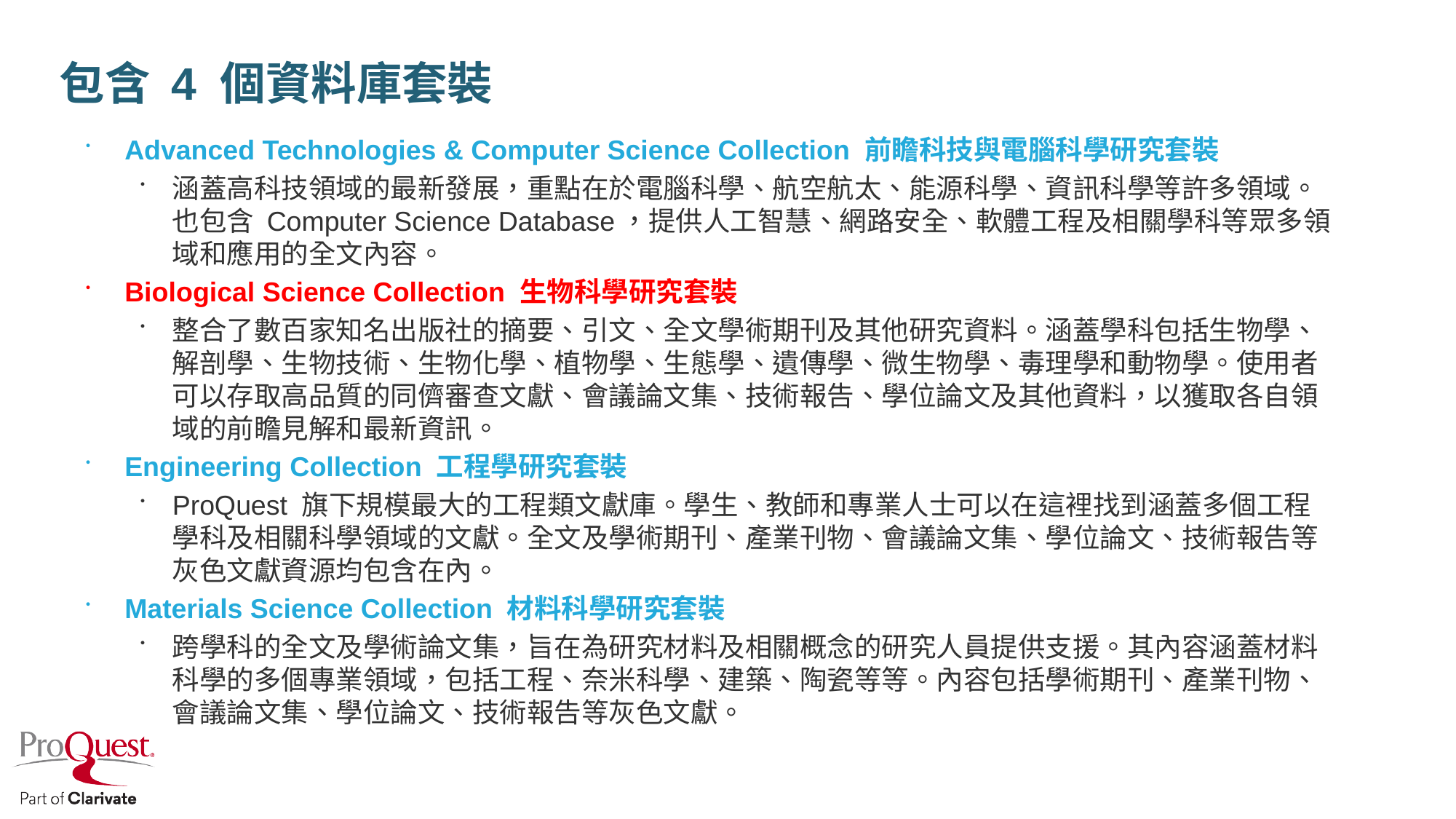

包含 4 個資料庫套裝
Advanced Technologies & Computer Science Collection 前瞻科技與電腦科學研究套裝
涵蓋高科技領域的最新發展，重點在於電腦科學、航空航太、能源科學、資訊科學等許多領域。也包含 Computer Science Database，提供人工智慧、網路安全、軟體工程及相關學科等眾多領域和應用的全文內容。
Biological Science Collection 生物科學研究套裝
整合了數百家知名出版社的摘要、引文、全文學術期刊及其他研究資料。涵蓋學科包括生物學、解剖學、生物技術、生物化學、植物學、生態學、遺傳學、微生物學、毒理學和動物學。使用者可以存取高品質的同儕審查文獻、會議論文集、技術報告、學位論文及其他資料，以獲取各自領域的前瞻見解和最新資訊。
Engineering Collection 工程學研究套裝
ProQuest 旗下規模最大的工程類文獻庫。學生、教師和專業人士可以在這裡找到涵蓋多個工程學科及相關科學領域的文獻。全文及學術期刊、產業刊物、會議論文集、學位論文、技術報告等灰色文獻資源均包含在內。
Materials Science Collection 材料科學研究套裝
跨學科的全文及學術論文集，旨在為研究材料及相關概念的研究人員提供支援。其內容涵蓋材料科學的多個專業領域，包括工程、奈米科學、建築、陶瓷等等。內容包括學術期刊、產業刊物、會議論文集、學位論文、技術報告等灰色文獻。